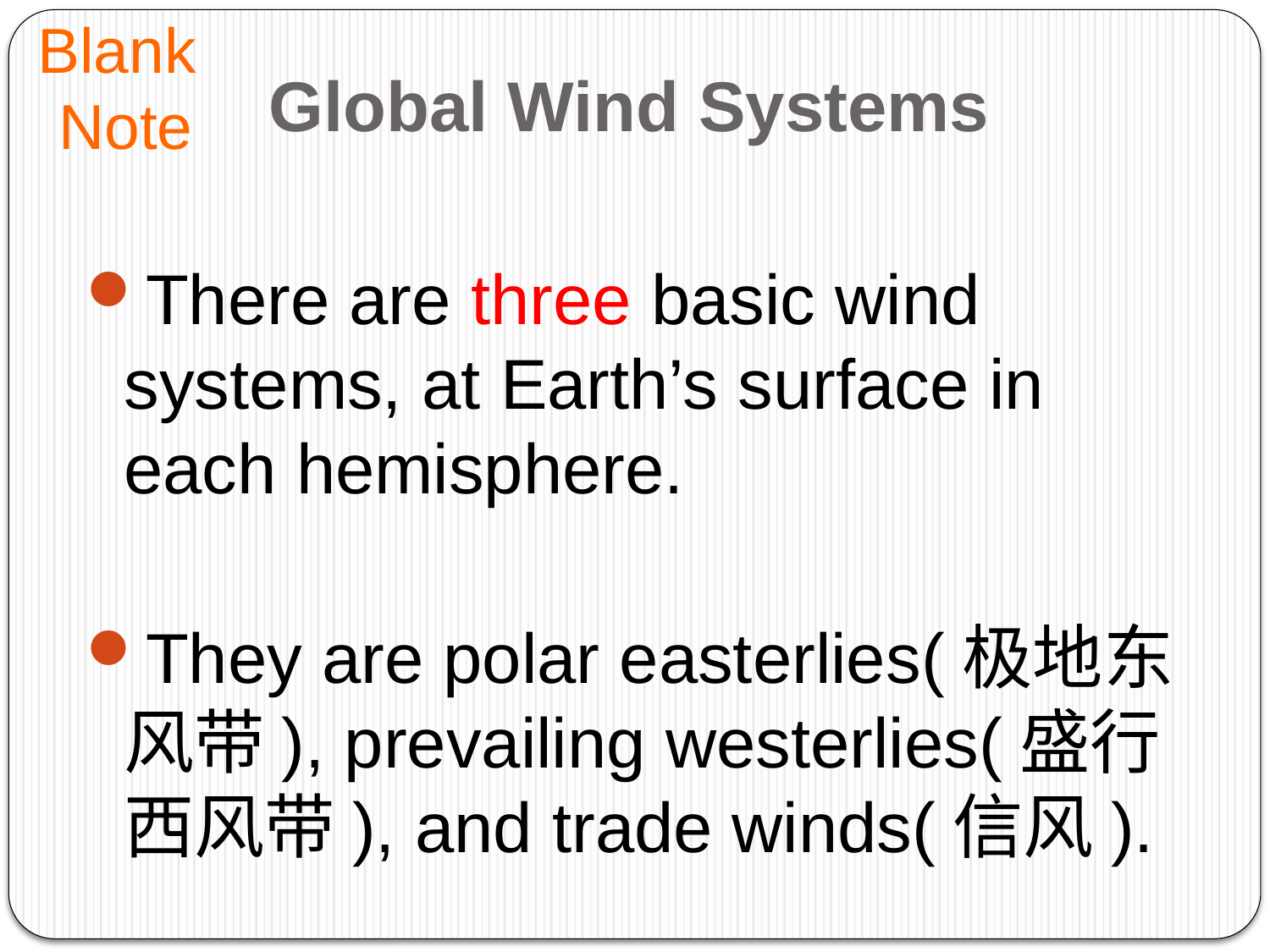

# Global Wind Systems
Blank
Note
There are three basic wind systems, at Earth’s surface in each hemisphere.

They are polar easterlies(极地东风带), prevailing westerlies(盛行西风带), and trade winds(信风).